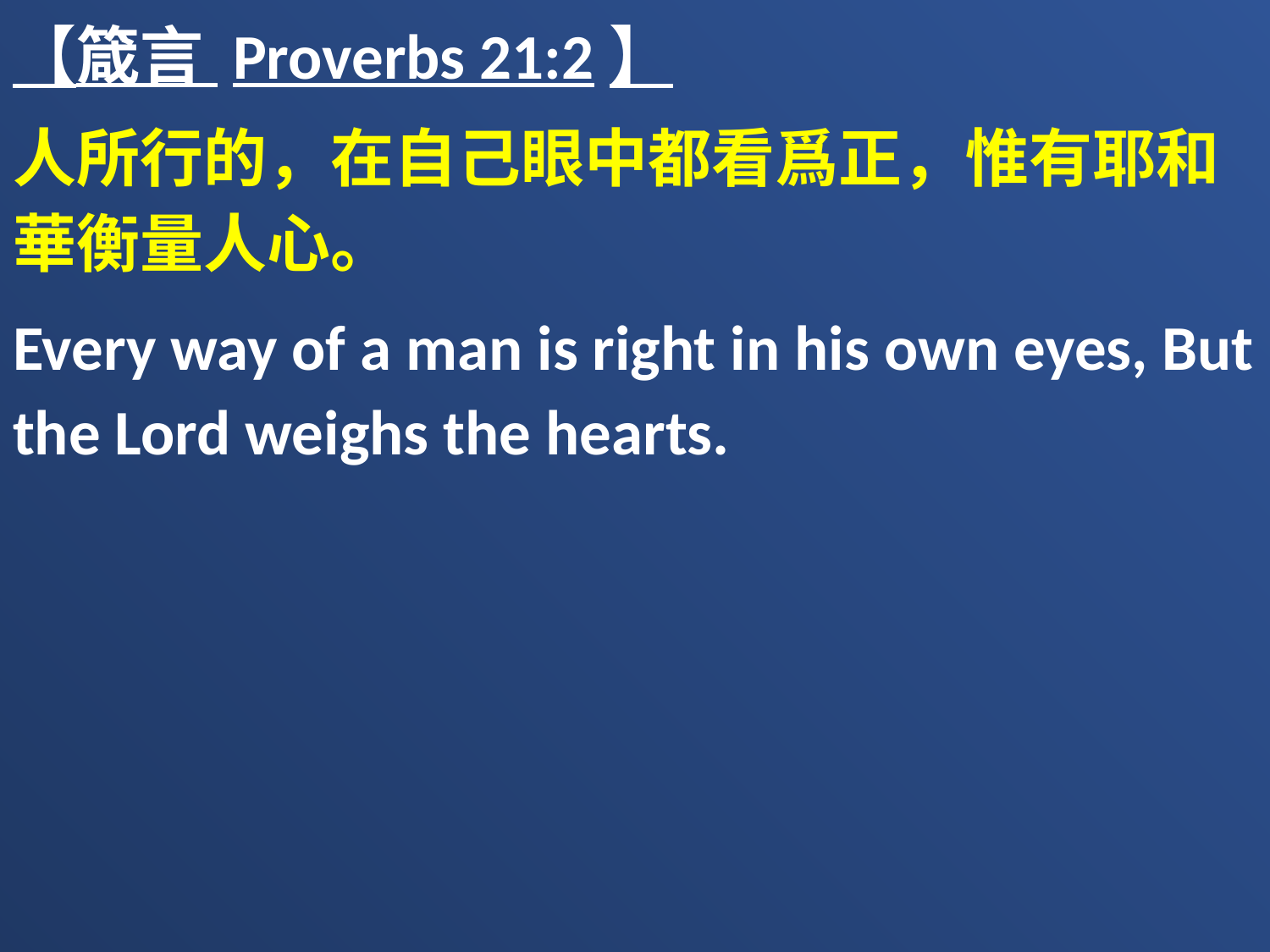

【箴言 Proverbs 21:2】
人所行的，在自己眼中都看爲正，惟有耶和華衡量人心。
Every way of a man is right in his own eyes, But the Lord weighs the hearts.